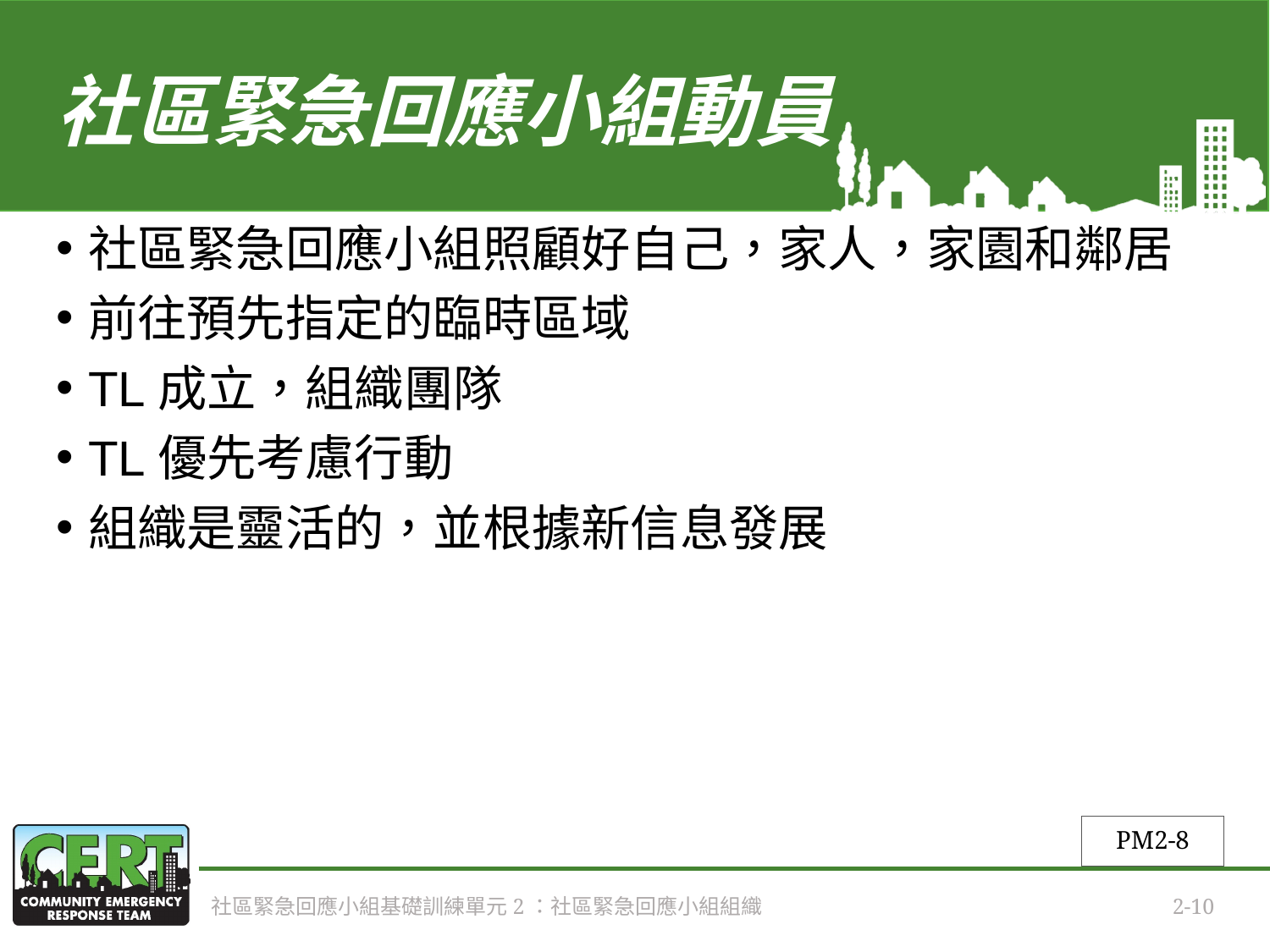

# 社區緊急回應小組動員
社區緊急回應小組照顧好自己，家人，家園和鄰居
前往預先指定的臨時區域
TL成立，組織團隊
TL優先考慮行動
組織是靈活的，並根據新信息發展
PM2-8
社區緊急回應小組基礎訓練單元2：社區緊急回應小組組織
2-10